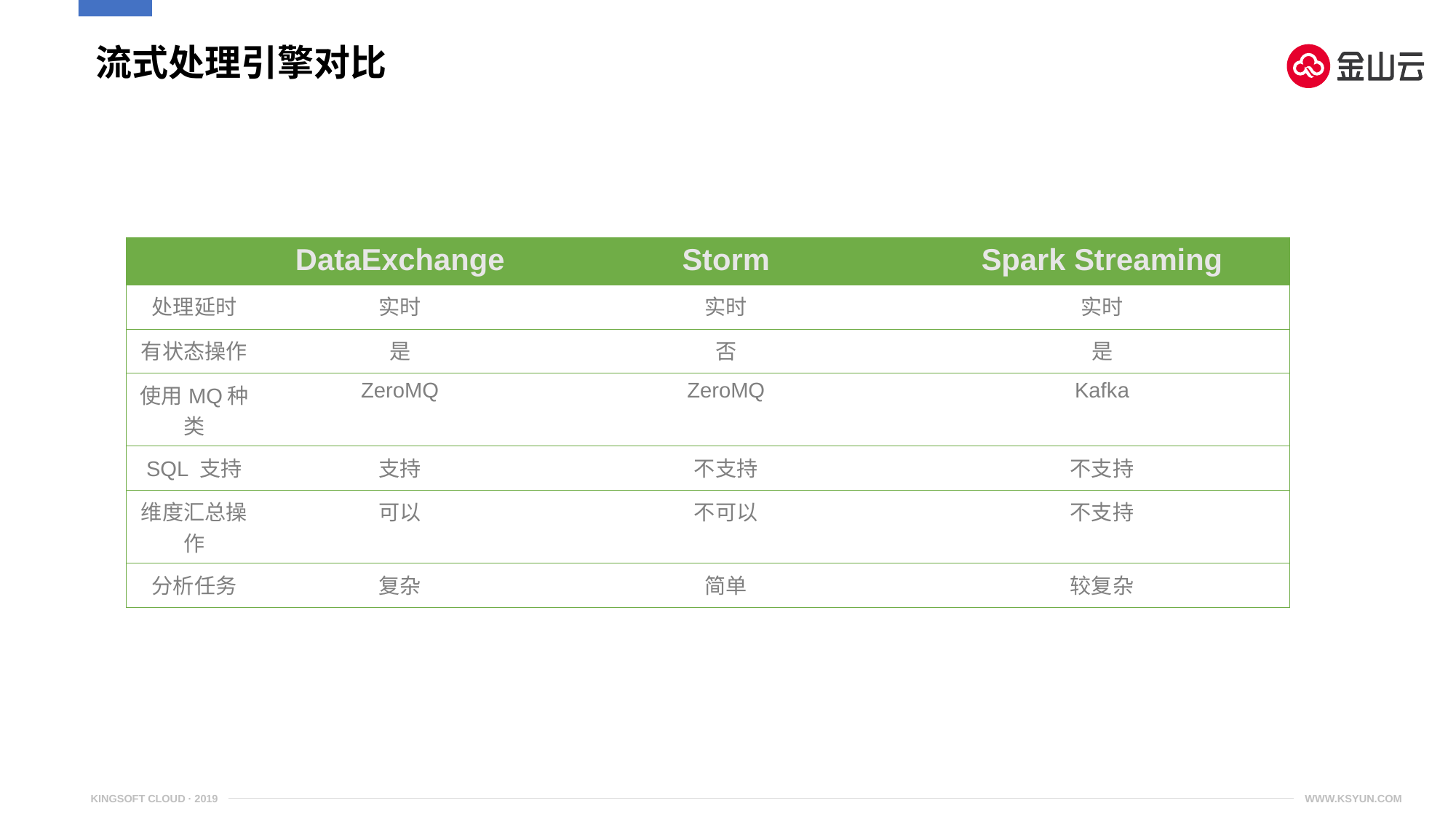

# 流式处理引擎对比
|  | DataExchange | Storm | Spark Streaming |
| --- | --- | --- | --- |
| 处理延时 | 实时 | 实时 | 实时 |
| 有状态操作 | 是 | 否 | 是 |
| 使用MQ种类 | ZeroMQ | ZeroMQ | Kafka |
| SQL 支持 | 支持 | 不支持 | 不支持 |
| 维度汇总操作 | 可以 | 不可以 | 不支持 |
| 分析任务 | 复杂 | 简单 | 较复杂 |